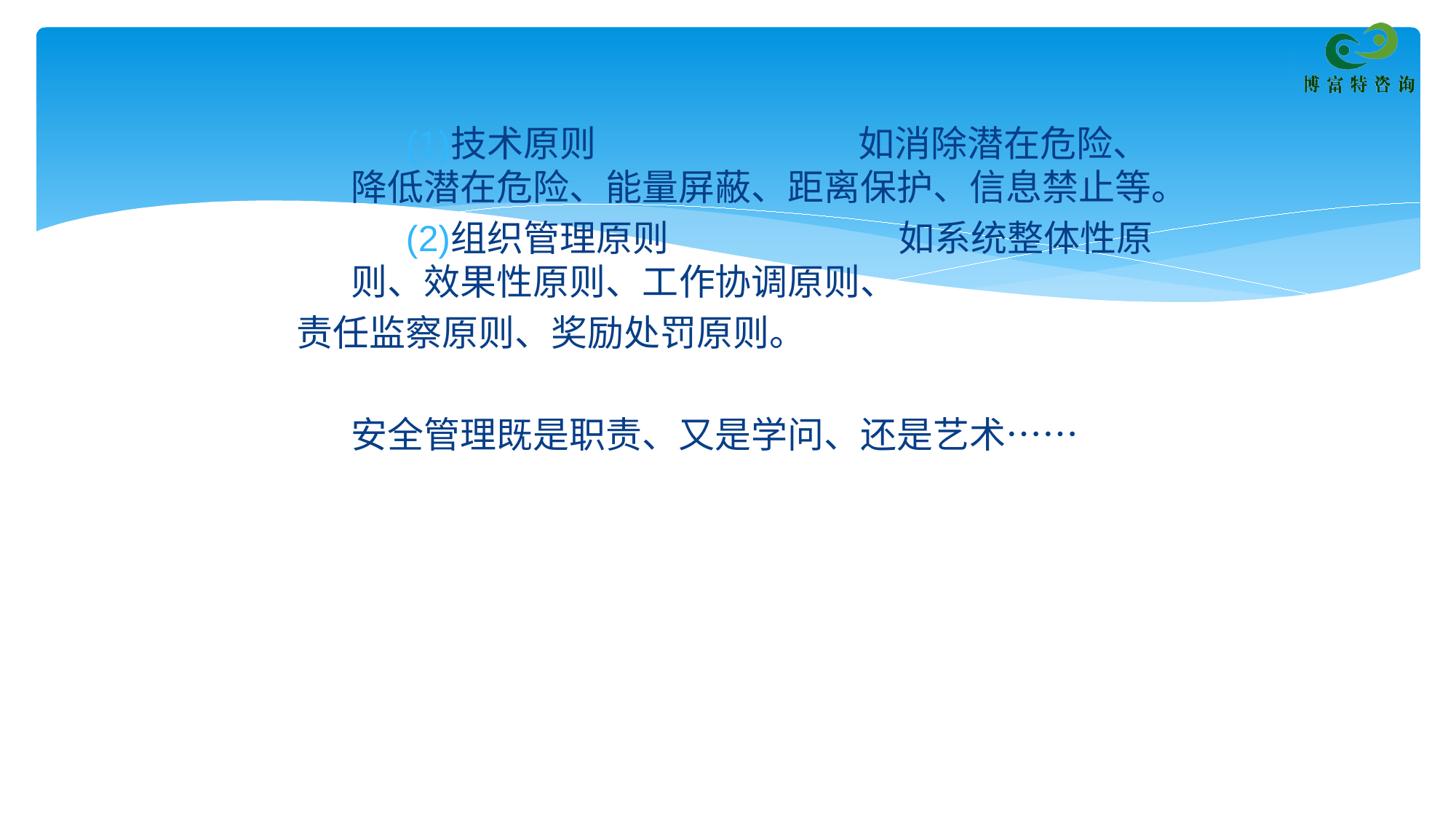

技术原则                                如消除潜在危险、降低潜在危险、能量屏蔽、距离保护、信息禁止等。
组织管理原则                            如系统整体性原则、效果性原则、工作协调原则、
责任监察原则、奖励处罚原则。

安全管理既是职责、又是学问、还是艺术……